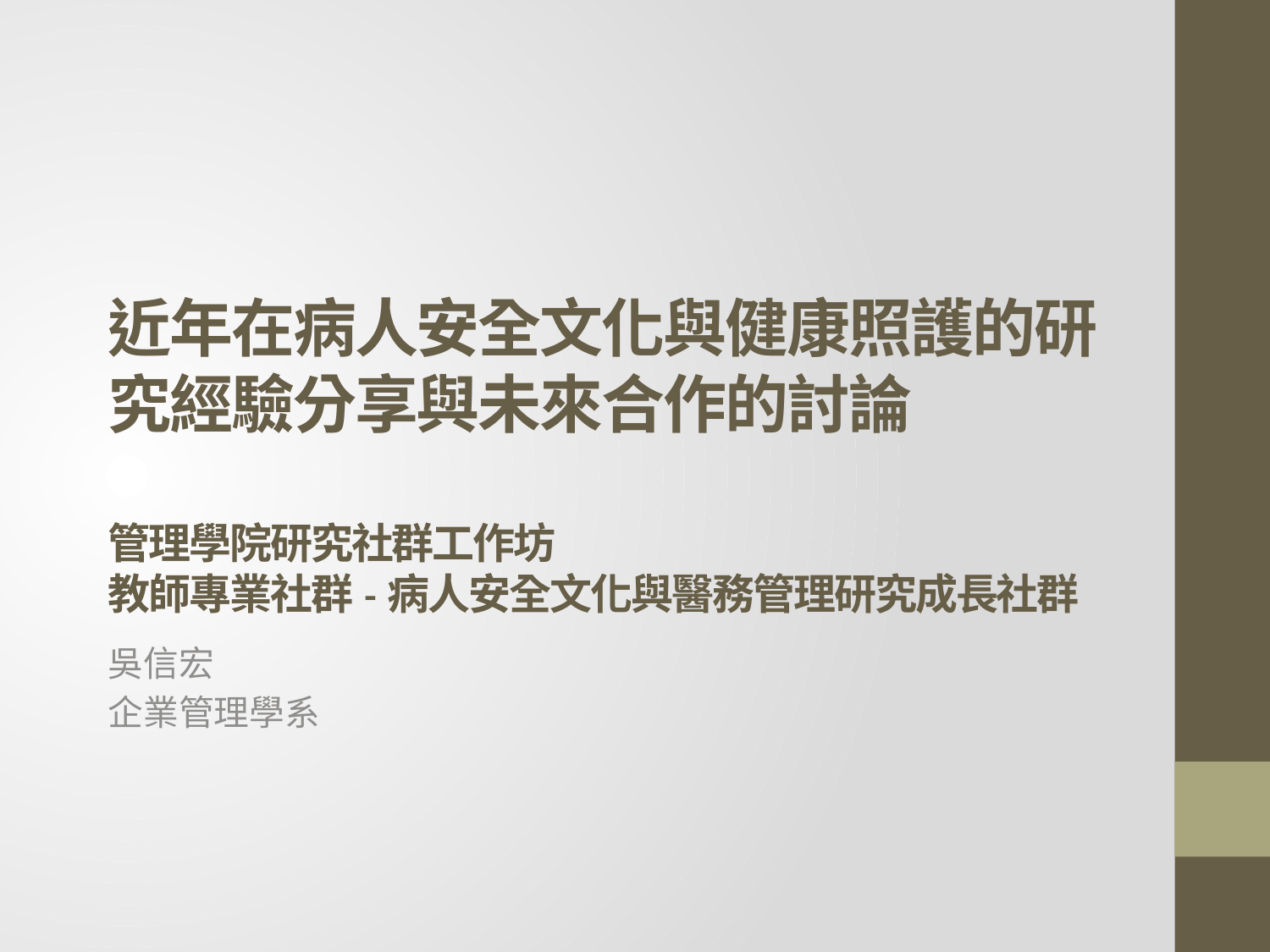

# 近年在病人安全文化與健康照護的研究經驗分享與未來合作的討論 管理學院研究社群工作坊 教師專業社群-病人安全文化與醫務管理研究成長社群
吳信宏
企業管理學系